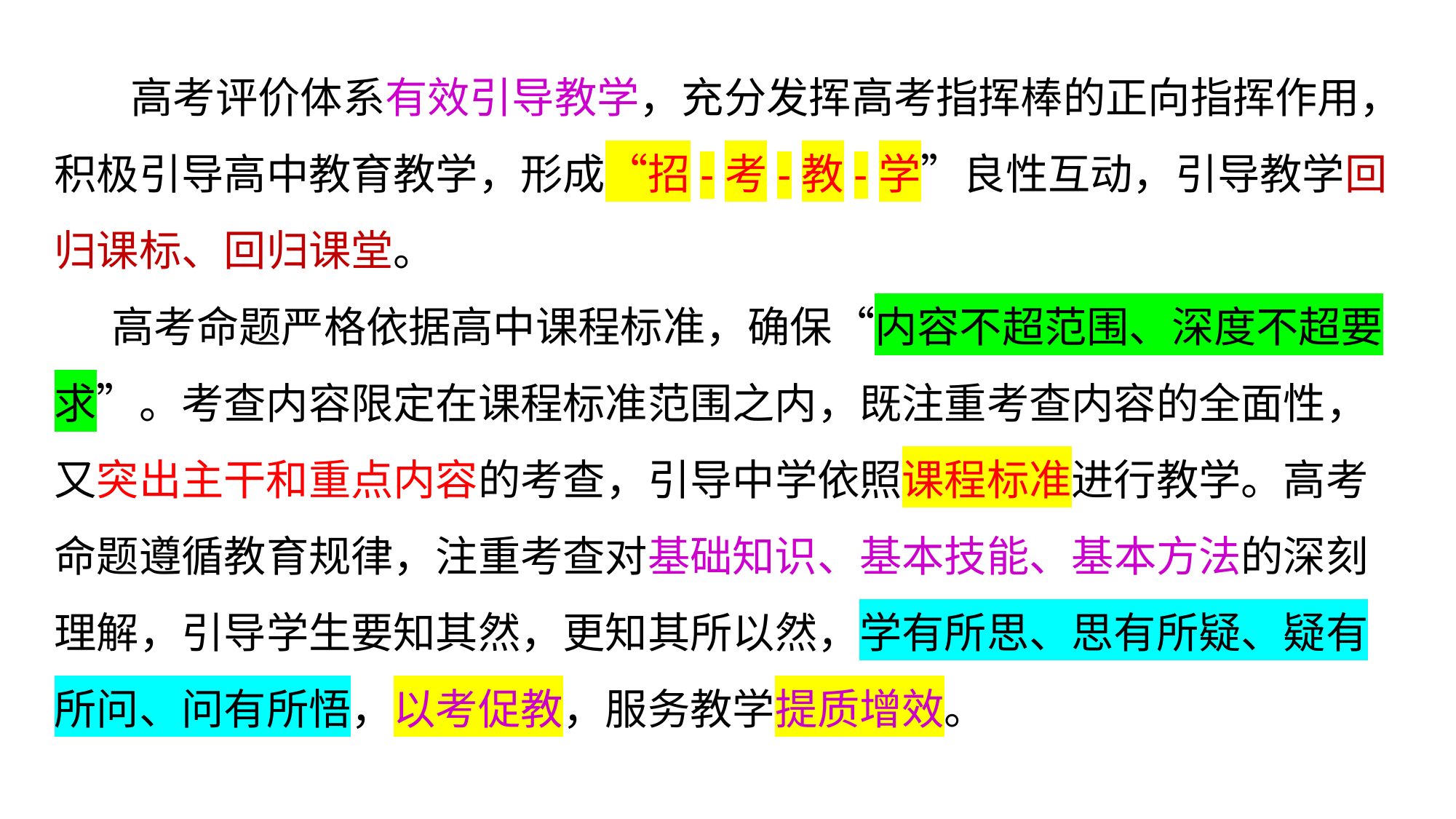

高考评价体系有效引导教学，充分发挥高考指挥棒的正向指挥作用，积极引导高中教育教学，形成“招-考-教-学”良性互动，引导教学回归课标、回归课堂。
     高考命题严格依据高中课程标准，确保“内容不超范围、深度不超要求”。考查内容限定在课程标准范围之内，既注重考查内容的全面性，又突出主干和重点内容的考查，引导中学依照课程标准进行教学。高考命题遵循教育规律，注重考查对基础知识、基本技能、基本方法的深刻理解，引导学生要知其然，更知其所以然，学有所思、思有所疑、疑有所问、问有所悟，以考促教，服务教学提质增效。